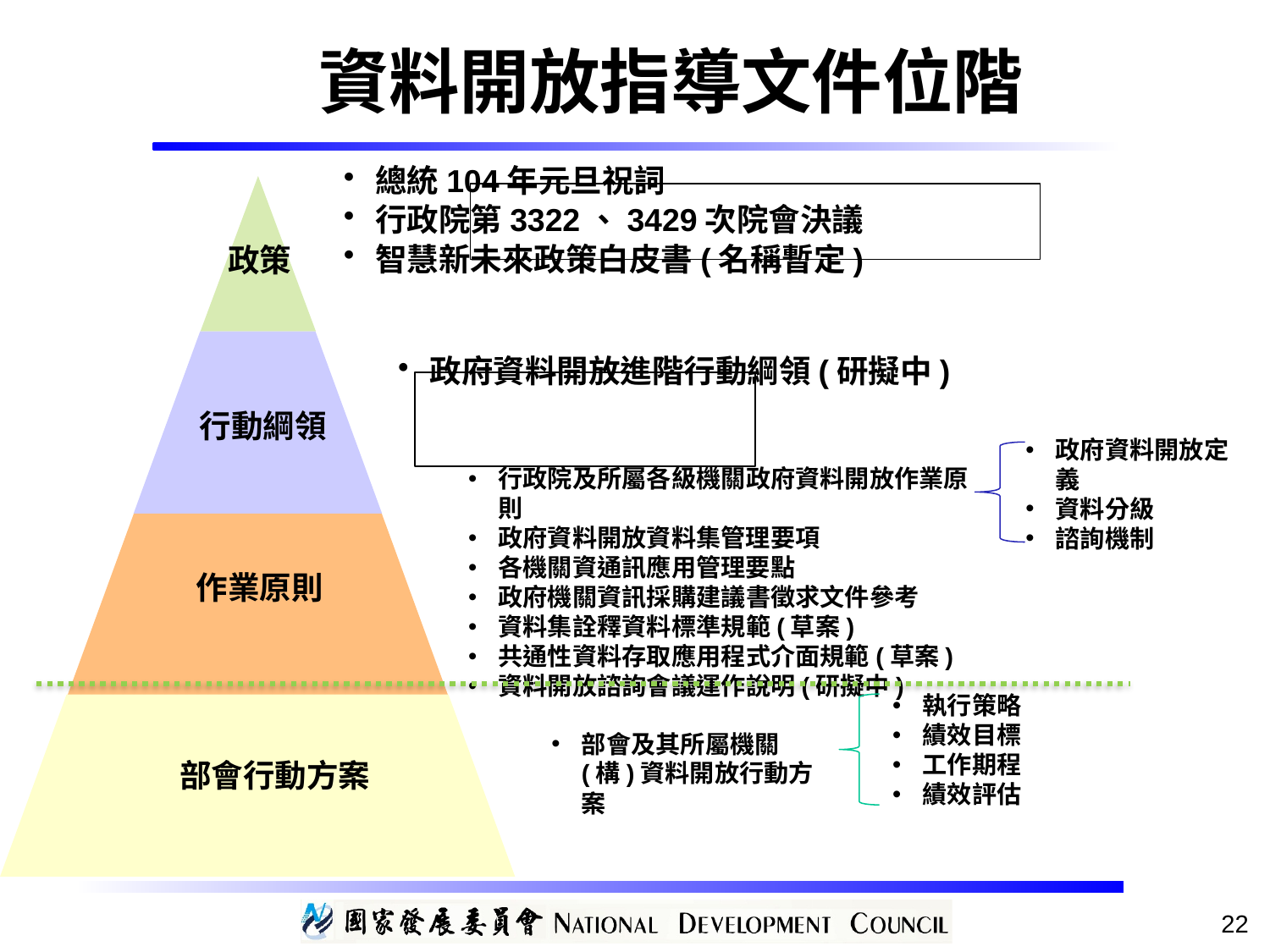

資料開放指導文件位階

政策

行動綱領

作業原則

部會行動方案
總統104年元旦祝詞
行政院第3322、3429次院會決議
智慧新未來政策白皮書(名稱暫定)

政府資料開放進階行動綱領(研擬中)

政府資料開放定義
資料分級
諮詢機制
行政院及所屬各級機關政府資料開放作業原則
政府資料開放資料集管理要項
各機關資通訊應用管理要點
政府機關資訊採購建議書徵求文件參考
資料集詮釋資料標準規範(草案)
共通性資料存取應用程式介面規範(草案)
資料開放諮詢會議運作說明(研擬中)

執行策略
績效目標
工作期程
績效評估
部會及其所屬機關(構)資料開放行動方案

22